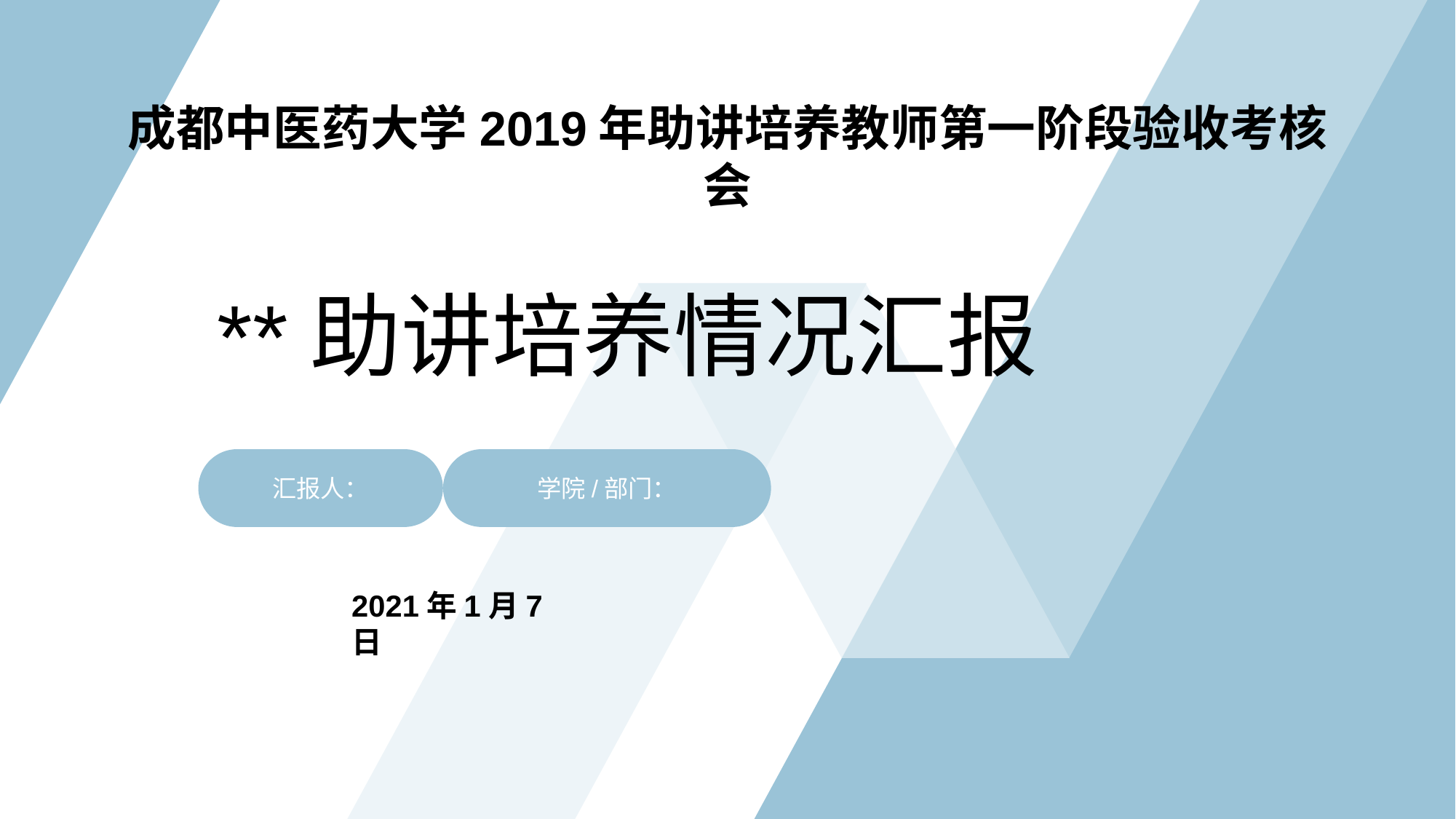

成都中医药大学2019年助讲培养教师第一阶段验收考核会
**助讲培养情况汇报
汇报人：
学院/部门：
2021年1月7日